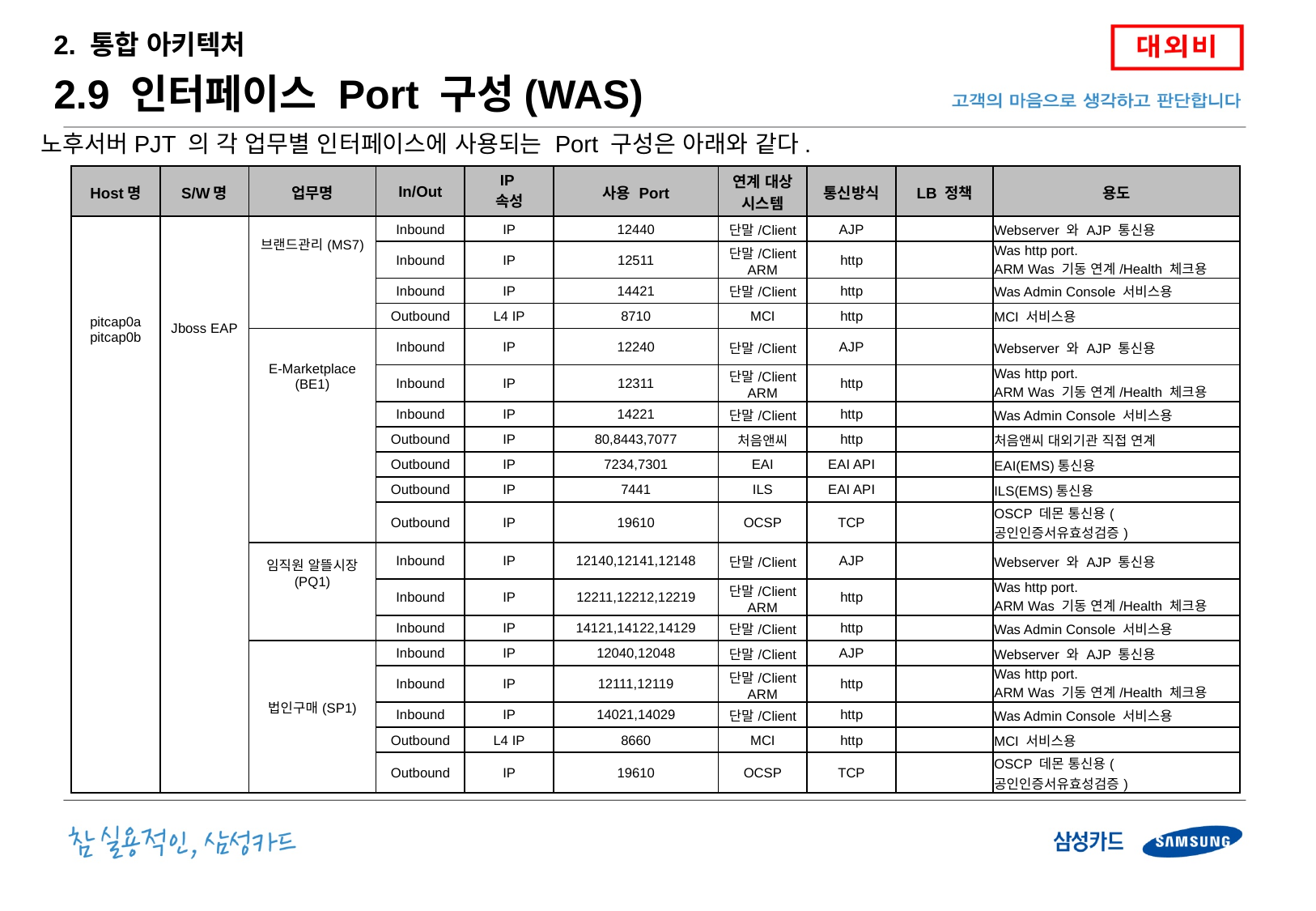

2. 통합 아키텍처
2.9 인터페이스 Port 구성(WAS)
노후서버PJT 의 각 업무별 인터페이스에 사용되는 Port 구성은 아래와 같다.
| Host명 | S/W명 | 업무명 | In/Out | IP 속성 | 사용 Port | 연계 대상 시스템 | 통신방식 | LB 정책 | 용도 |
| --- | --- | --- | --- | --- | --- | --- | --- | --- | --- |
| pitcap0a pitcap0b | Jboss EAP | 브랜드관리(MS7) | Inbound | IP | 12440 | 단말/Client | AJP |  | Webserver 와 AJP 통신용 |
|  |  |  | Inbound | IP | 12511 | 단말/Client ARM | http |  | Was http port. ARM Was 기동 연계/Health 체크용 |
|  |  |  | Inbound | IP | 14421 | 단말/Client | http |  | Was Admin Console 서비스용 |
|  |  |  | Outbound | L4 IP | 8710 | MCI | http |  | MCI 서비스용 |
|  |  | E-Marketplace (BE1) | Inbound | IP | 12240 | 단말/Client | AJP |  | Webserver 와 AJP 통신용 |
|  |  |  | Inbound | IP | 12311 | 단말/Client ARM | http |  | Was http port. ARM Was 기동 연계/Health 체크용 |
|  |  |  | Inbound | IP | 14221 | 단말/Client | http |  | Was Admin Console 서비스용 |
|  |  |  | Outbound | IP | 80,8443,7077 | 처음앤씨 | http |  | 처음앤씨 대외기관 직접 연계 |
|  |  |  | Outbound | IP | 7234,7301 | EAI | EAI API |  | EAI(EMS)통신용 |
|  |  |  | Outbound | IP | 7441 | ILS | EAI API |  | ILS(EMS)통신용 |
|  |  |  | Outbound | IP | 19610 | OCSP | TCP |  | OSCP 데몬 통신용(공인인증서유효성검증) |
|  |  | 임직원 알뜰시장 (PQ1) | Inbound | IP | 12140,12141,12148 | 단말/Client | AJP |  | Webserver 와 AJP 통신용 |
|  |  |  | Inbound | IP | 12211,12212,12219 | 단말/Client ARM | http |  | Was http port. ARM Was 기동 연계/Health 체크용 |
|  |  |  | Inbound | IP | 14121,14122,14129 | 단말/Client | http |  | Was Admin Console 서비스용 |
|  |  | 법인구매(SP1) | Inbound | IP | 12040,12048 | 단말/Client | AJP |  | Webserver 와 AJP 통신용 |
|  |  |  | Inbound | IP | 12111,12119 | 단말/Client ARM | http |  | Was http port. ARM Was 기동 연계/Health 체크용 |
|  |  |  | Inbound | IP | 14021,14029 | 단말/Client | http |  | Was Admin Console 서비스용 |
|  |  |  | Outbound | L4 IP | 8660 | MCI | http |  | MCI 서비스용 |
|  |  |  | Outbound | IP | 19610 | OCSP | TCP |  | OSCP 데몬 통신용(공인인증서유효성검증) |